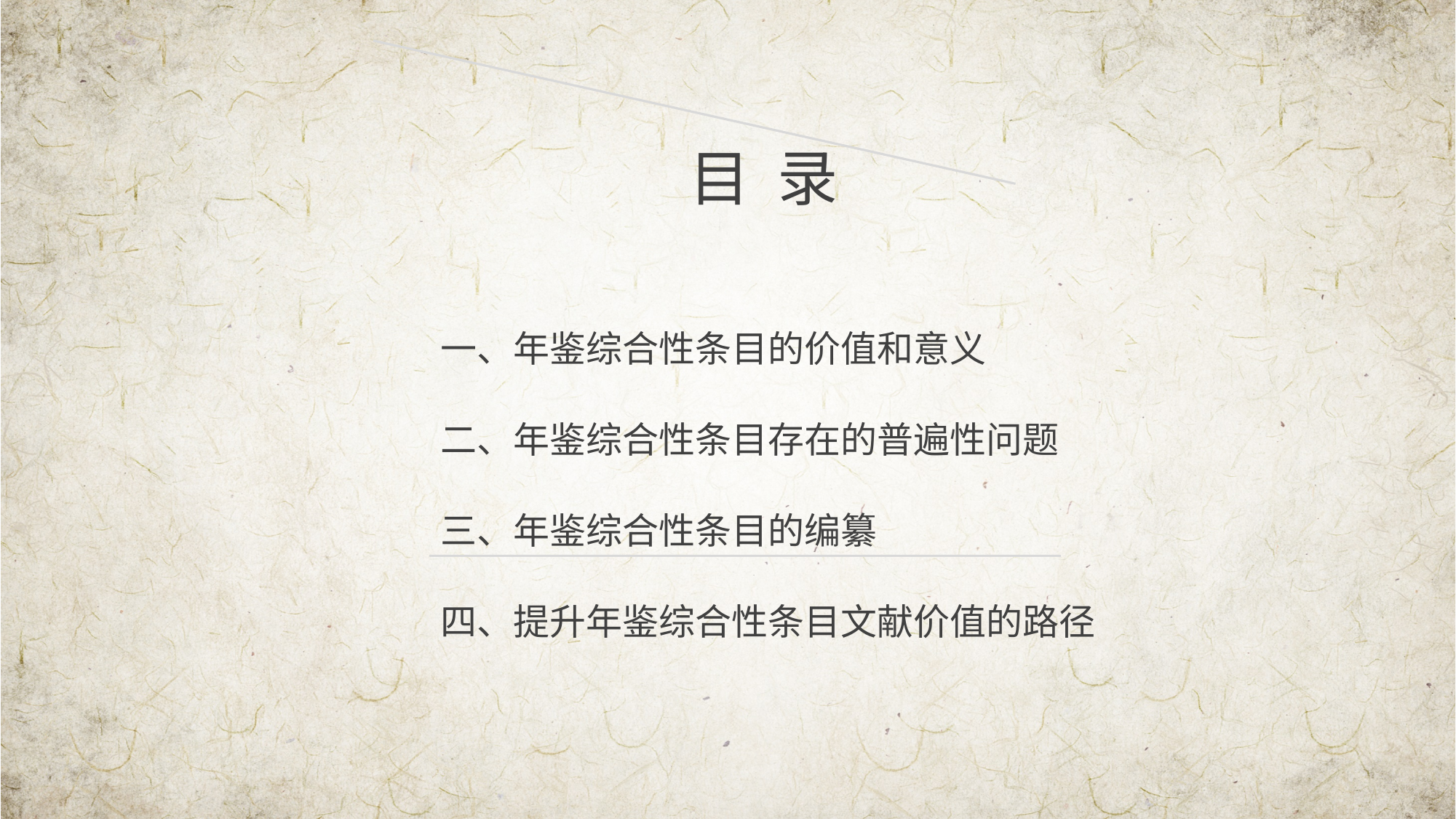

目  录
一、年鉴综合性条目的价值和意义

二、年鉴综合性条目存在的普遍性问题

三、年鉴综合性条目的编纂

四、提升年鉴综合性条目文献价值的路径